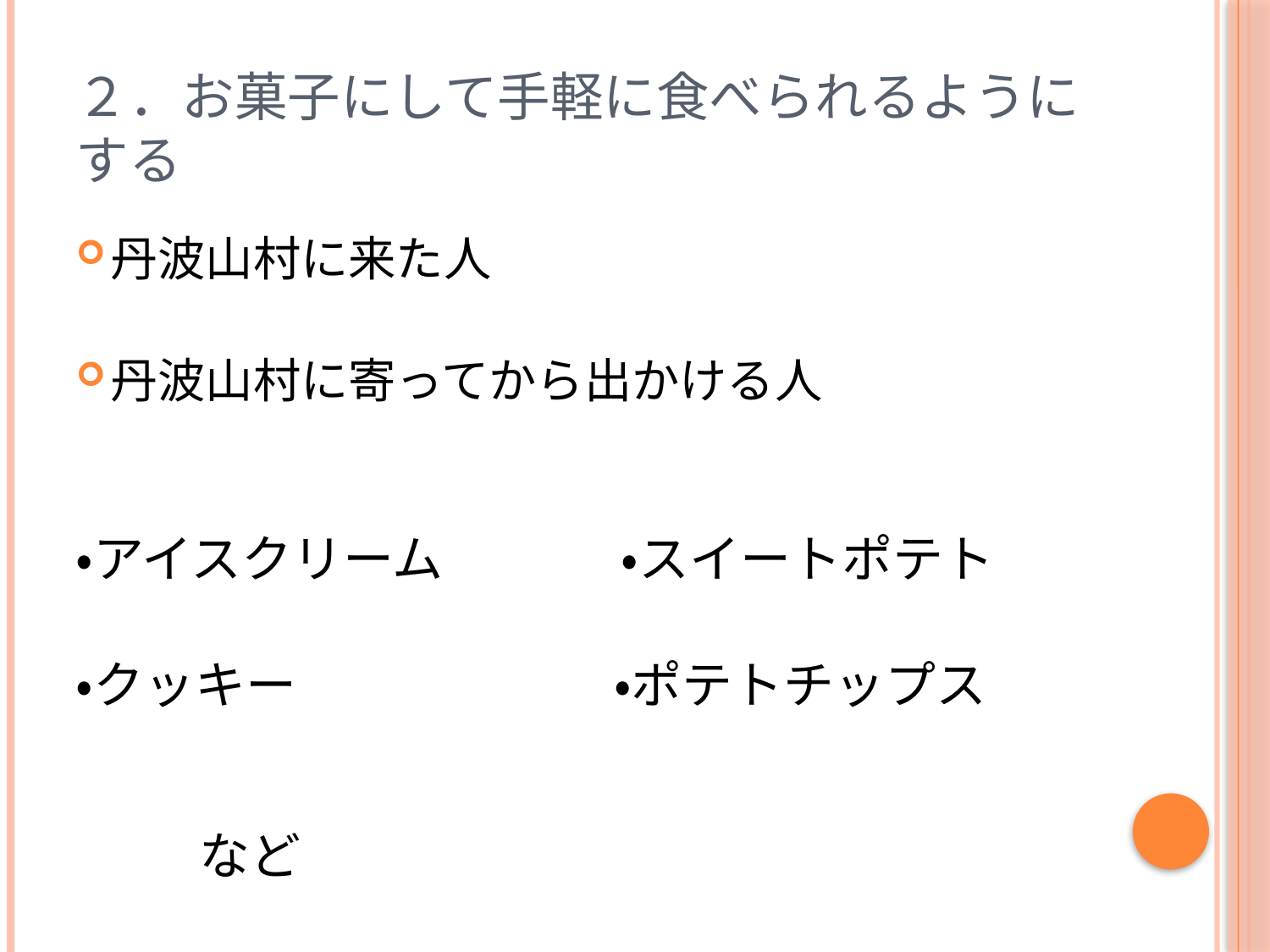

# ２．お菓子にして手軽に食べられるようにする
丹波山村に来た人

丹波山村に寄ってから出かける人

・アイスクリーム　　　　・スイートポテト

・クッキー　　　　　　　　・ポテトチップス

　　　　　　　　　　　　　　　　　　　　　　　　　　　　など